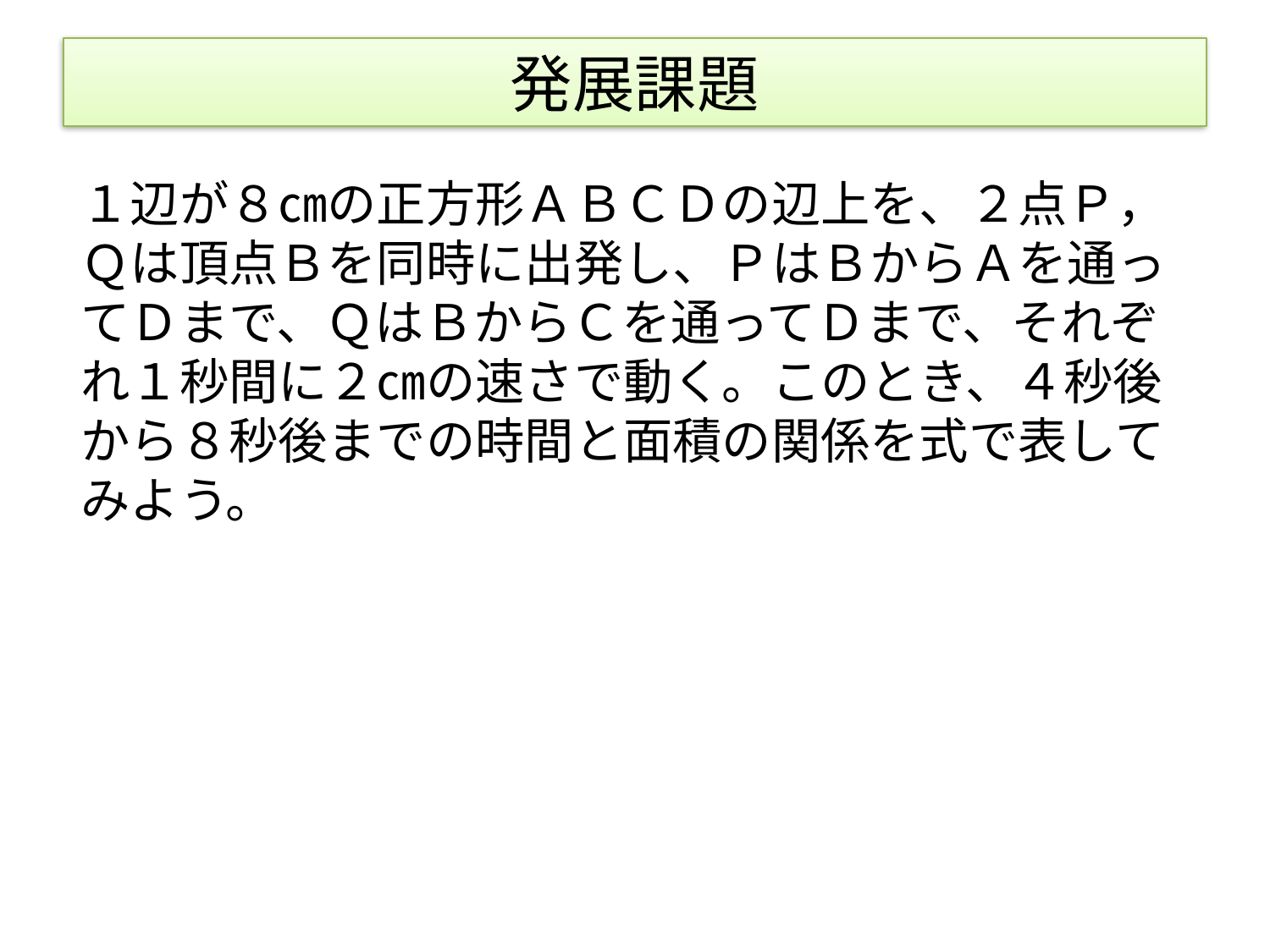

# 発展課題
１辺が８㎝の正方形ＡＢＣＤの辺上を、２点Ｐ，Ｑは頂点Ｂを同時に出発し、ＰはＢからＡを通ってＤまで、ＱはＢからＣを通ってＤまで、それぞれ１秒間に２㎝の速さで動く。このとき、４秒後から８秒後までの時間と面積の関係を式で表してみよう。